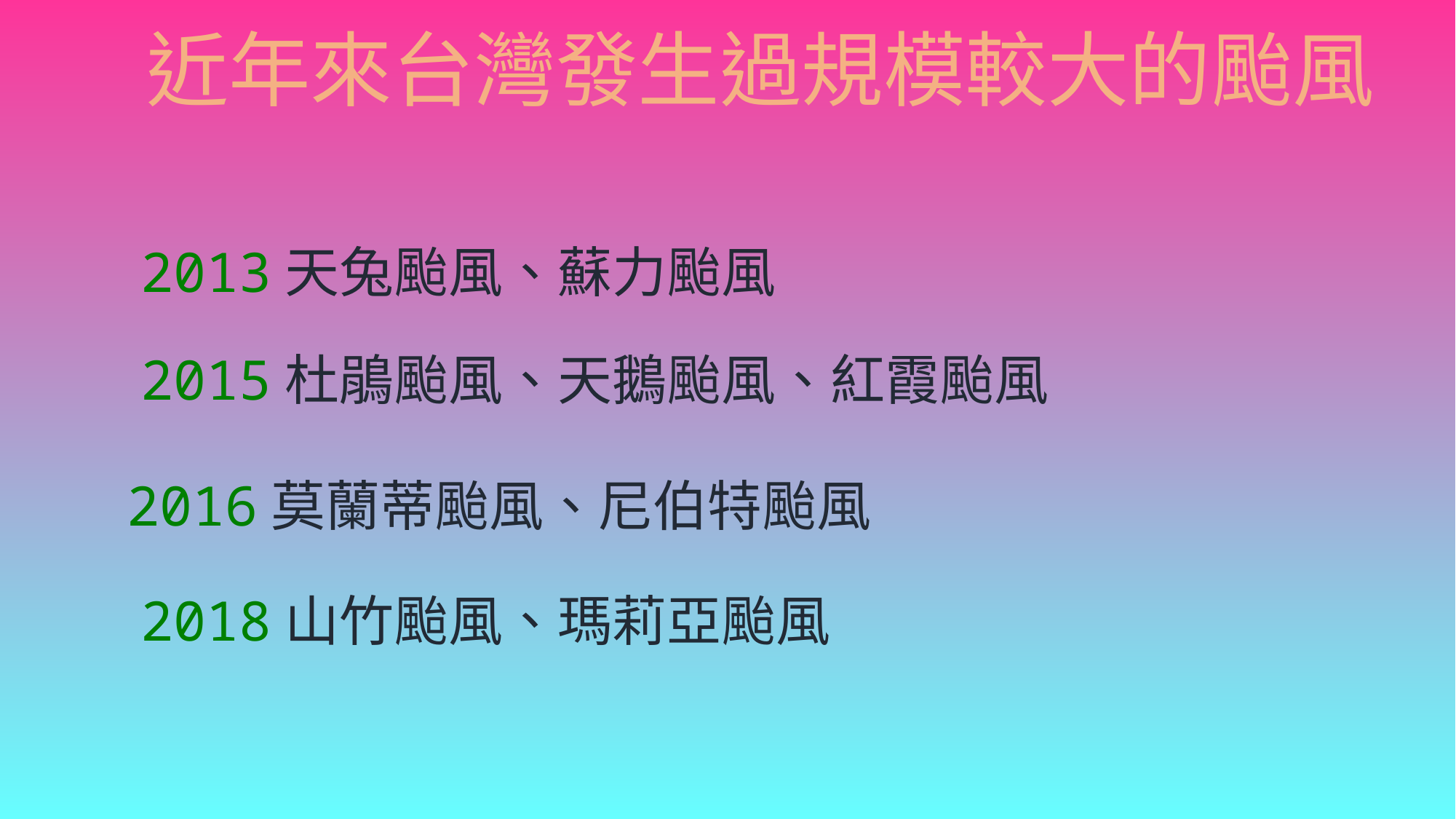

近年來台灣發生過規模較大的颱風
2013天兔颱風、蘇力颱風

2015杜鵑颱風、天鵝颱風、紅霞颱風

2016莫蘭蒂颱風、尼伯特颱風
2018山竹颱風、瑪莉亞颱風